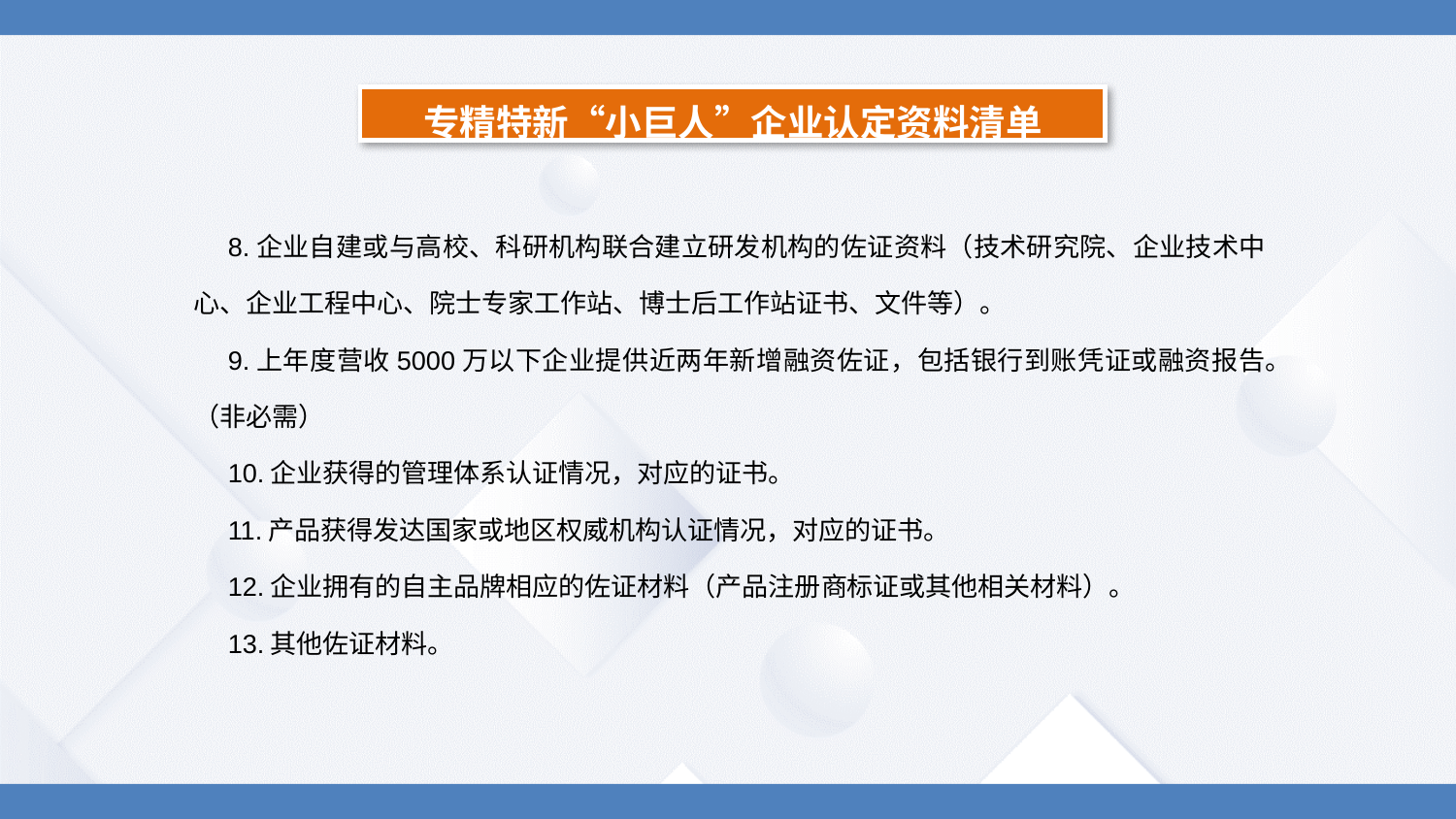

专精特新“小巨人”企业认定资料清单

8.企业自建或与高校、科研机构联合建立研发机构的佐证资料（技术研究院、企业技术中心、企业工程中心、院士专家工作站、博士后工作站证书、文件等）。
9.上年度营收5000万以下企业提供近两年新增融资佐证，包括银行到账凭证或融资报告。（非必需）
10.企业获得的管理体系认证情况，对应的证书。
11.产品获得发达国家或地区权威机构认证情况，对应的证书。
12.企业拥有的自主品牌相应的佐证材料（产品注册商标证或其他相关材料）。
13.其他佐证材料。